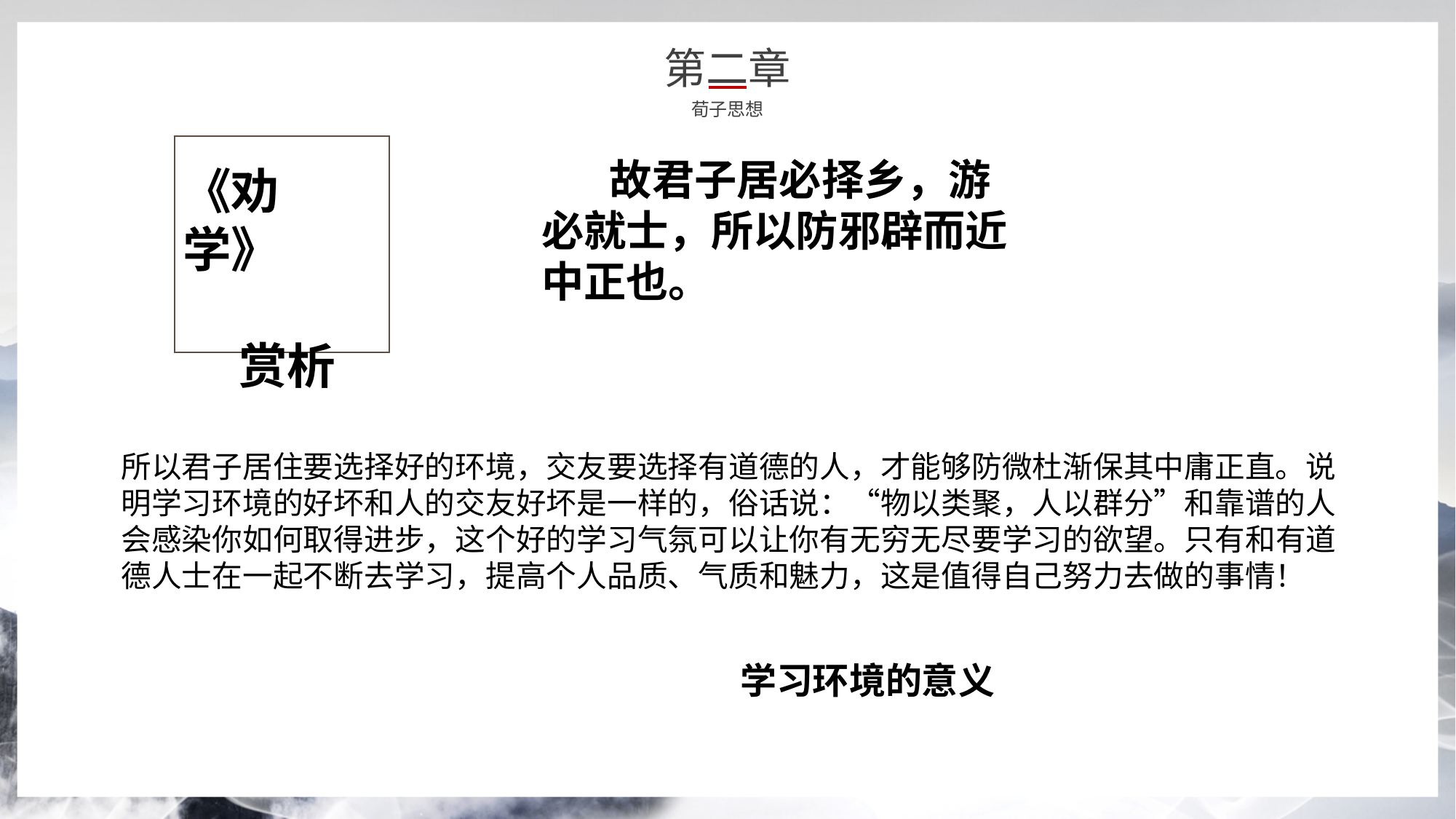

第二章
荀子思想

      故君子居必择乡，游必就士，所以防邪辟而近中正也。
《劝学》

    赏析
所以君子居住要选择好的环境，交友要选择有道德的人，才能够防微杜渐保其中庸正直。说明学习环境的好坏和人的交友好坏是一样的，俗话说：“物以类聚，人以群分”和靠谱的人会感染你如何取得进步，这个好的学习气氛可以让你有无穷无尽要学习的欲望。只有和有道德人士在一起不断去学习，提高个人品质、气质和魅力，这是值得自己努力去做的事情！
学习环境的意义